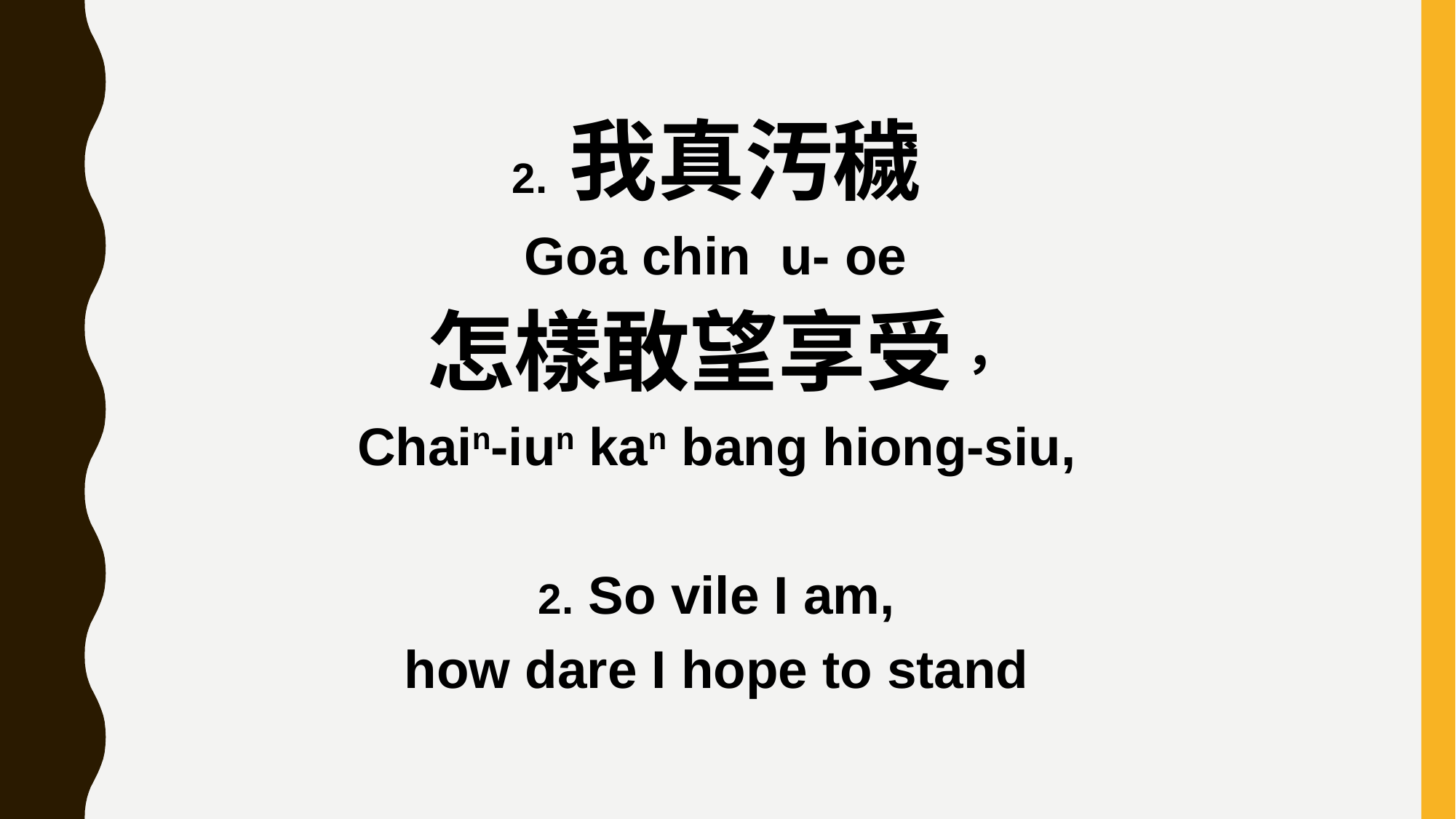

2. 我真汚穢
 Goa chin  u- oe
怎樣敢望享受，
Chain-iun kan bang hiong-siu,

2. So vile I am,
how dare I hope to stand